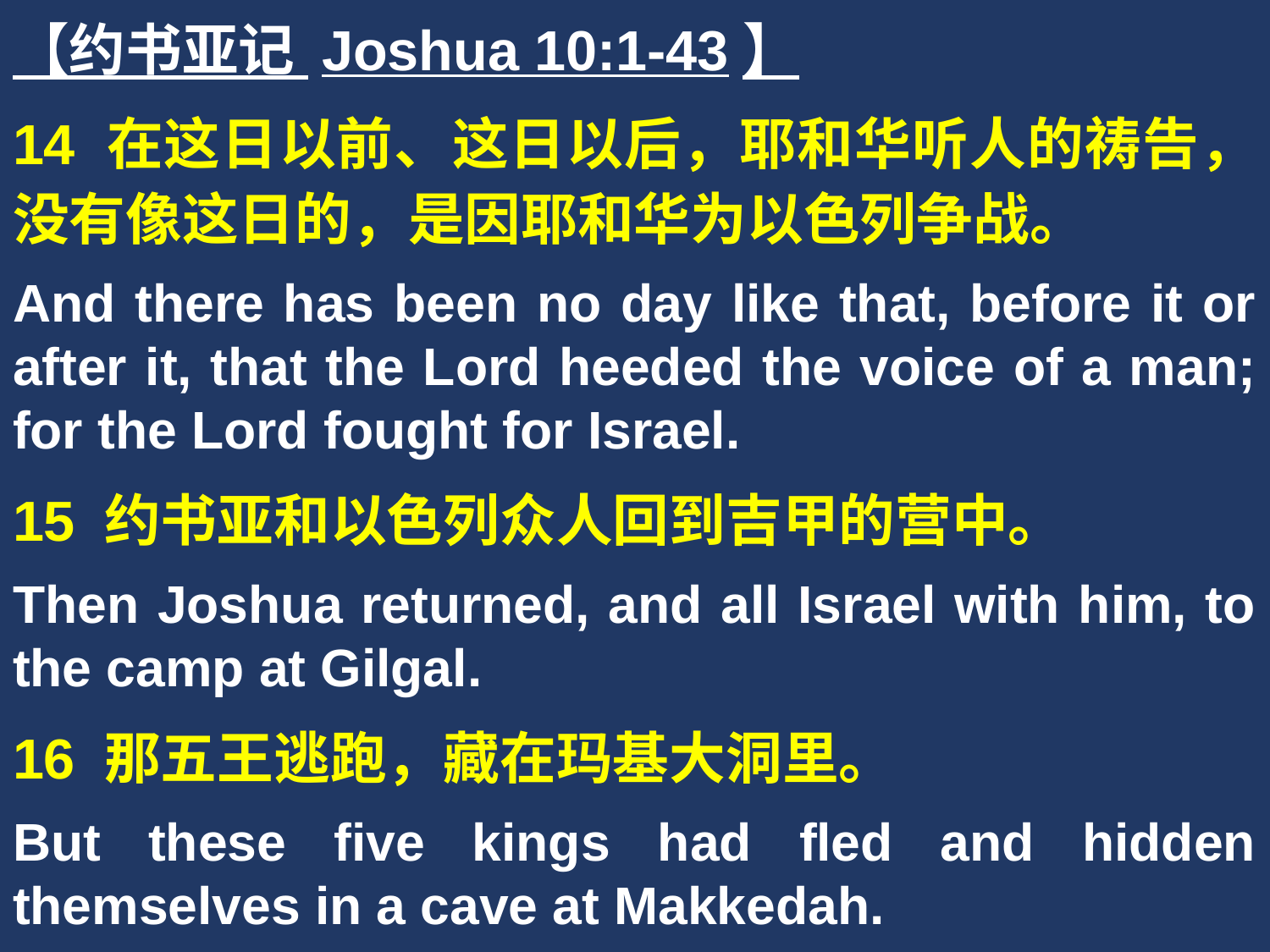

【约书亚记 Joshua 10:1-43】
14 在这日以前、这日以后，耶和华听人的祷告，没有像这日的，是因耶和华为以色列争战。
And there has been no day like that, before it or after it, that the Lord heeded the voice of a man; for the Lord fought for Israel.
15 约书亚和以色列众人回到吉甲的营中。
Then Joshua returned, and all Israel with him, to the camp at Gilgal.
16 那五王逃跑，藏在玛基大洞里。
But these five kings had fled and hidden themselves in a cave at Makkedah.